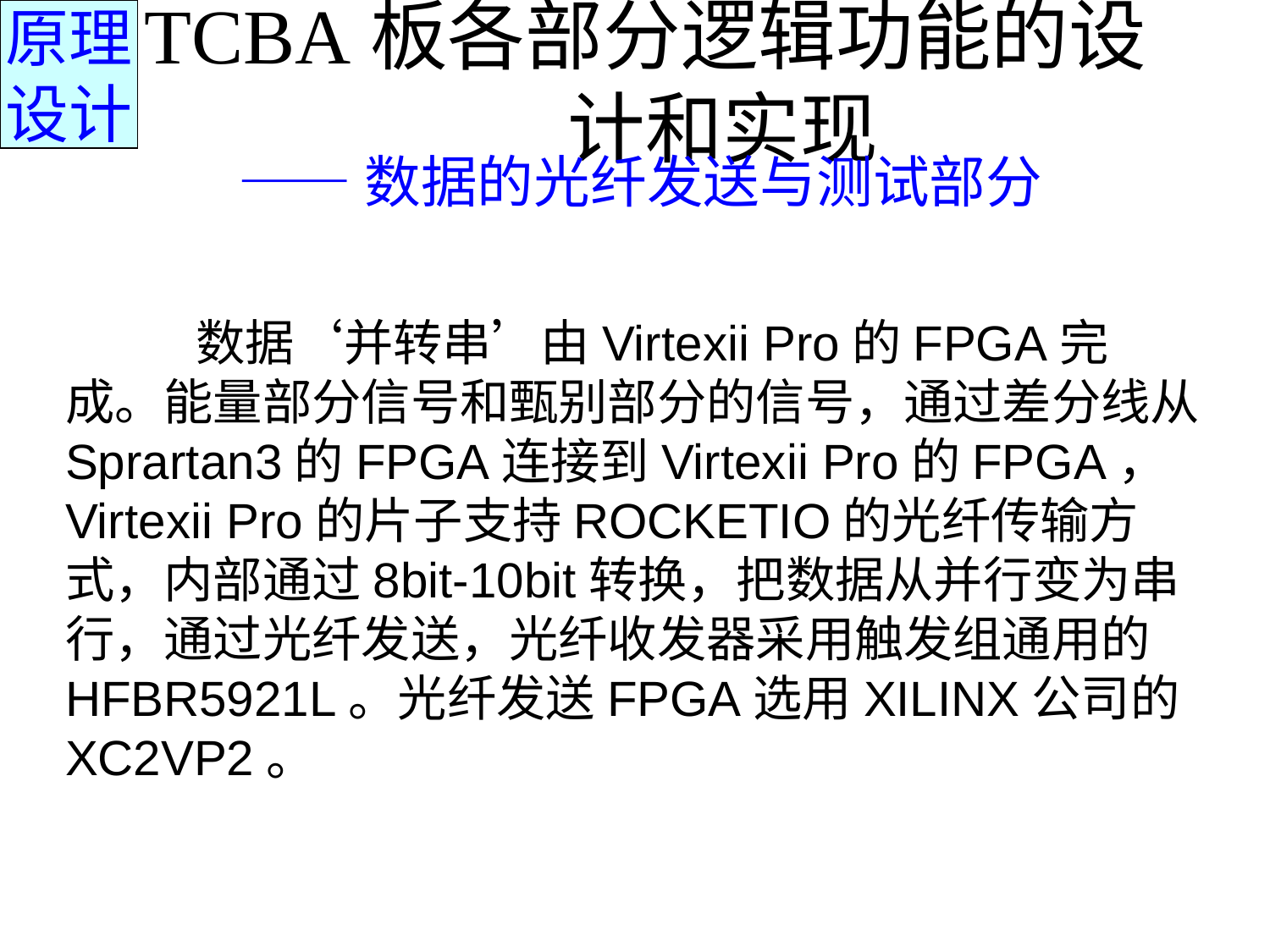

原理
设计
# TCBA板各部分逻辑功能的设计和实现
——数据的光纤发送与测试部分
　　数据‘并转串’由Virtexii Pro的FPGA完成。能量部分信号和甄别部分的信号，通过差分线从Sprartan3的FPGA连接到Virtexii Pro的FPGA，Virtexii Pro的片子支持ROCKETIO的光纤传输方式，内部通过8bit-10bit转换，把数据从并行变为串行，通过光纤发送，光纤收发器采用触发组通用的HFBR5921L。光纤发送FPGA选用XILINX公司的XC2VP2。